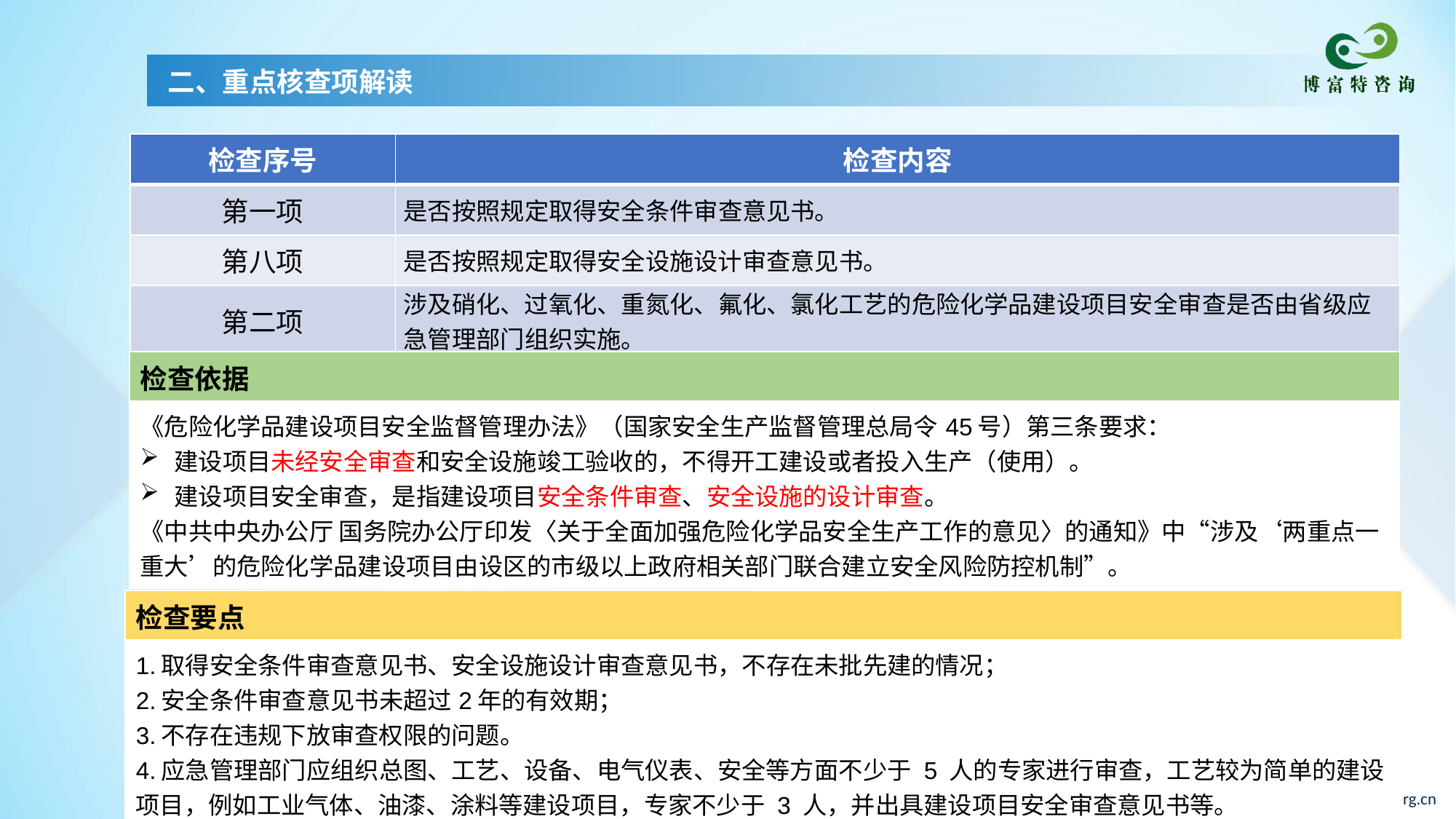

二、重点核查项解读
| 检查序号 | 检查内容 |
| --- | --- |
| 第一项 | 是否按照规定取得安全条件审查意见书。 |
| 第八项 | 是否按照规定取得安全设施设计审查意见书。 |
| 第二项 | 涉及硝化、过氧化、重氮化、氟化、氯化工艺的危险化学品建设项目安全审查是否由省级应急管理部门组织实施。 |
| 检查依据 |
| --- |
| 《危险化学品建设项目安全监督管理办法》（国家安全生产监督管理总局令45号）第三条要求： 建设项目未经安全审查和安全设施竣工验收的，不得开工建设或者投入生产（使用）。 建设项目安全审查，是指建设项目安全条件审查、安全设施的设计审查。 《中共中央办公厅 国务院办公厅印发〈关于全面加强危险化学品安全生产工作的意见〉的通知》中“涉及‘两重点一重大’的危险化学品建设项目由设区的市级以上政府相关部门联合建立安全风险防控机制”。 |
| 检查要点 |
| --- |
| 1.取得安全条件审查意见书、安全设施设计审查意见书，不存在未批先建的情况； 2.安全条件审查意见书未超过2年的有效期； 3.不存在违规下放审查权限的问题。 4.应急管理部门应组织总图、工艺、设备、电气仪表、安全等方面不少于 5 人的专家进行审查，工艺较为简单的建设项目，例如工业气体、油漆、涂料等建设项目，专家不少于 3 人，并出具建设项目安全审查意见书等。 |